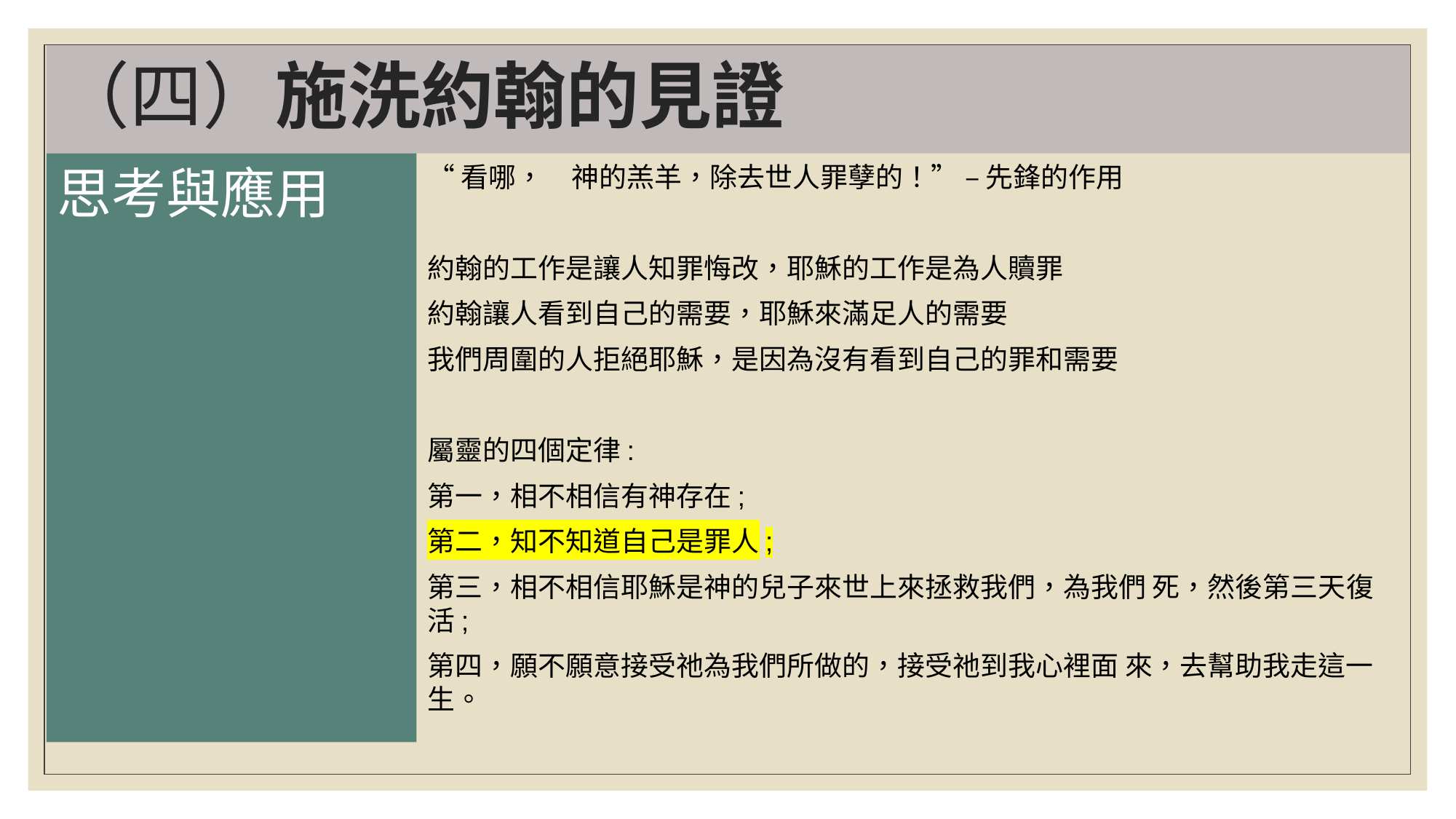

# （四）施洗約翰的見證
思考與應用
“看哪，　神的羔羊，除去世人罪孽的！” – 先鋒的作用

約翰的工作是讓人知罪悔改，耶穌的工作是為人贖罪
約翰讓人看到自己的需要，耶穌來滿足人的需要
我們周圍的人拒絕耶穌，是因為沒有看到自己的罪和需要

屬靈的四個定律:
第一，相不相信有神存在;
第二，知不知道自己是罪人;
第三，相不相信耶穌是神的兒子來世上來拯救我們，為我們 死，然後第三天復活;
第四，願不願意接受祂為我們所做的，接受祂到我心裡面 來，去幫助我走這一生。